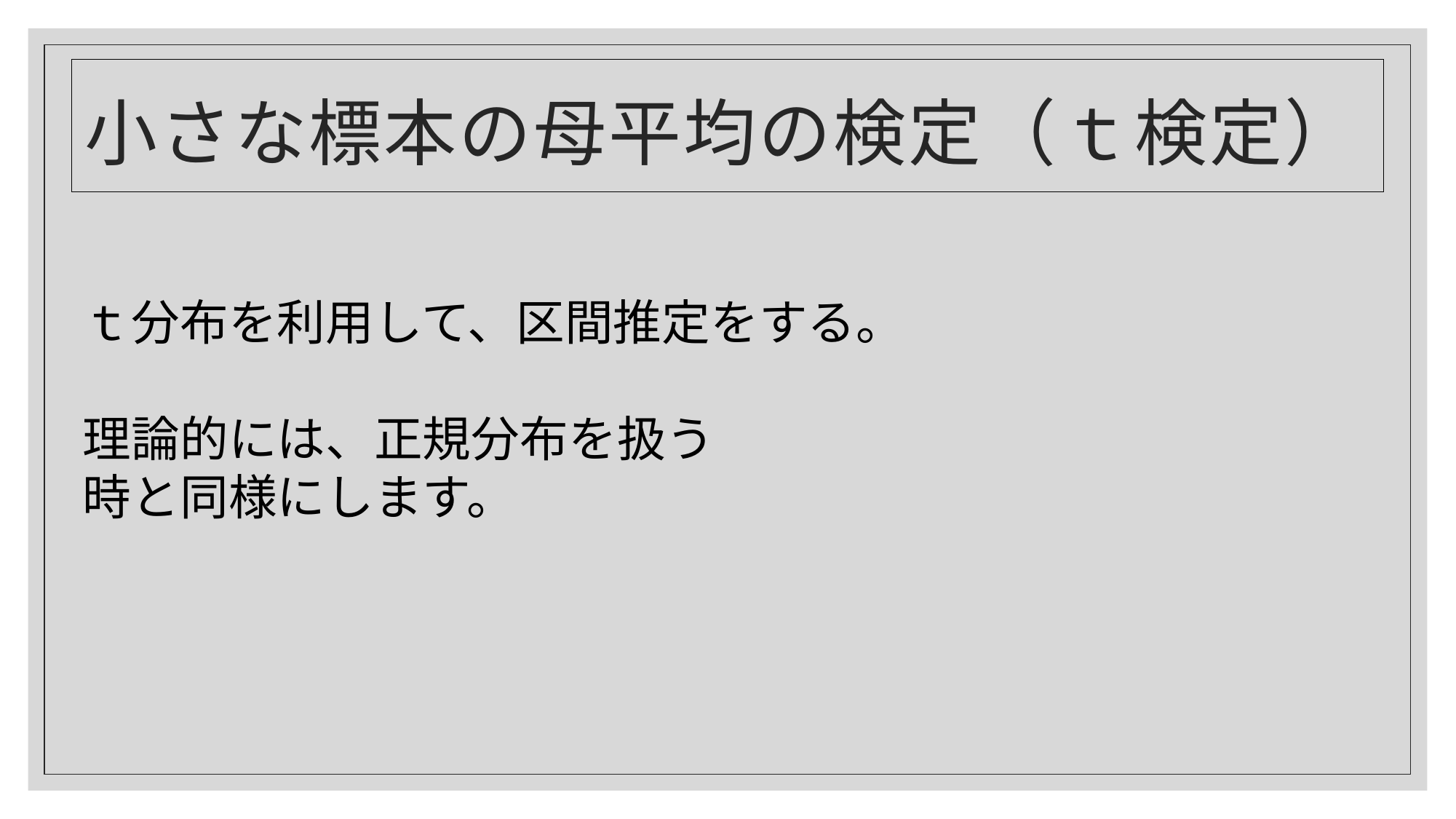

# 小さな標本の母平均の検定（ｔ検定）
ｔ分布を利用して、区間推定をする。

理論的には、正規分布を扱う
時と同様にします。